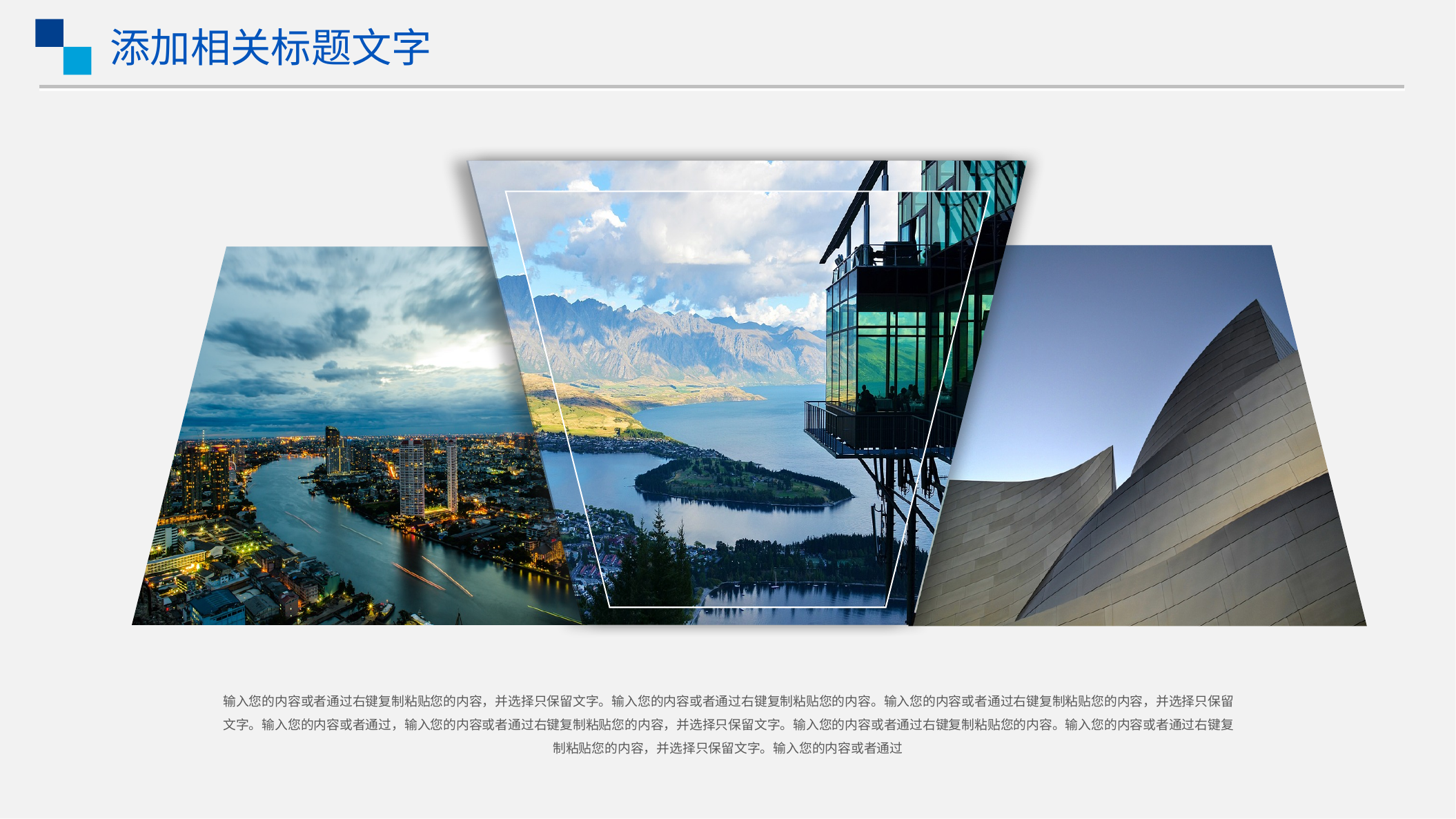

添加相关标题文字

输入您的内容或者通过右键复制粘贴您的内容，并选择只保留文字。输入您的内容或者通过右键复制粘贴您的内容。输入您的内容或者通过右键复制粘贴您的内容，并选择只保留文字。输入您的内容或者通过，输入您的内容或者通过右键复制粘贴您的内容，并选择只保留文字。输入您的内容或者通过右键复制粘贴您的内容。输入您的内容或者通过右键复制粘贴您的内容，并选择只保留文字。输入您的内容或者通过